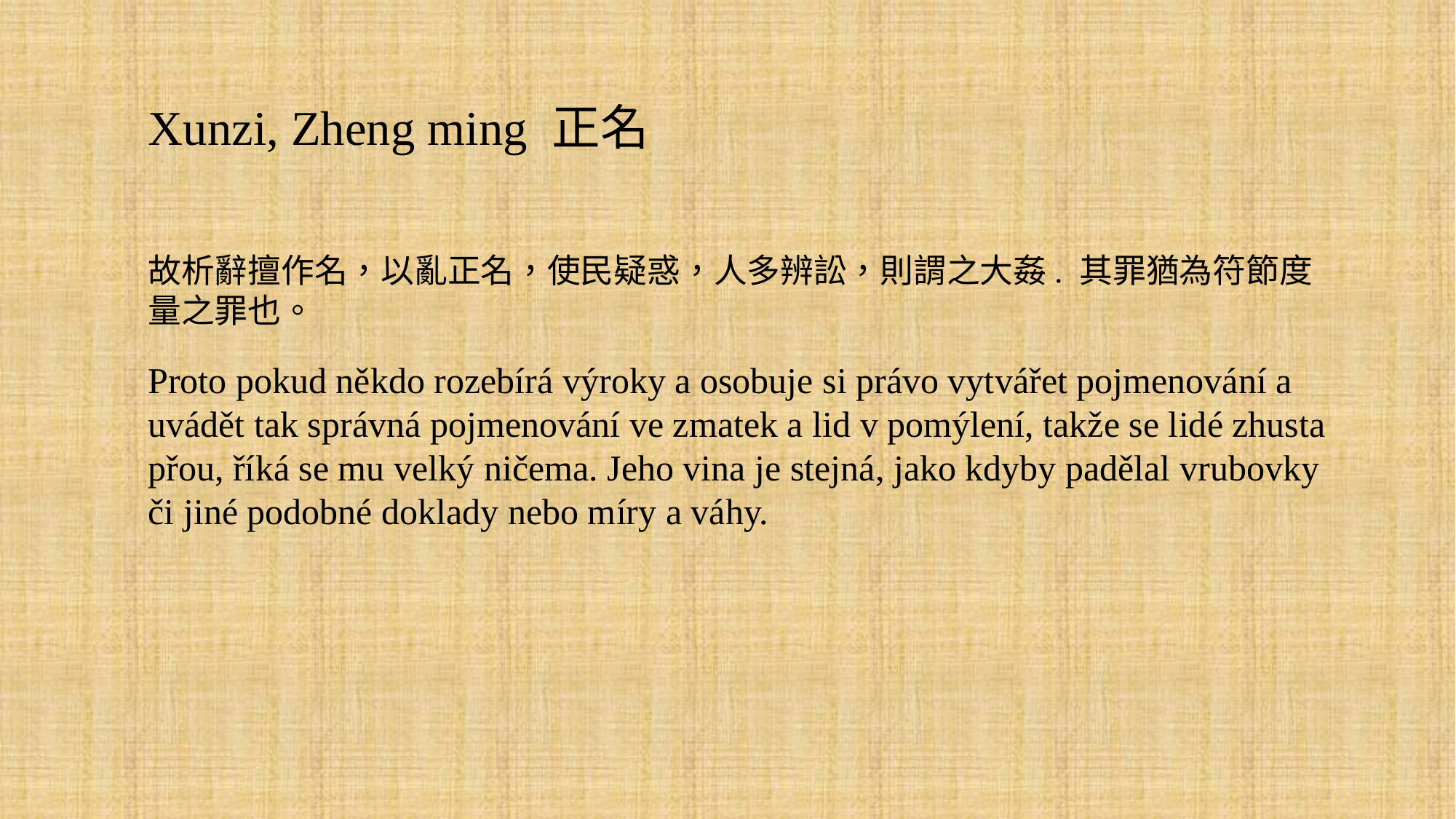

Xunzi, Zheng ming 正名

故析辭擅作名，以亂正名，使民疑惑，人多辨訟，則謂之大姦. 其罪猶為符節度量之罪也。
Proto pokud někdo rozebírá výroky a osobuje si právo vytvářet pojmenování a uvádět tak správná pojmenování ve zmatek a lid v pomýlení, takže se lidé zhusta přou, říká se mu velký ničema. Jeho vina je stejná, jako kdyby padělal vrubovky či jiné podobné doklady nebo míry a váhy.